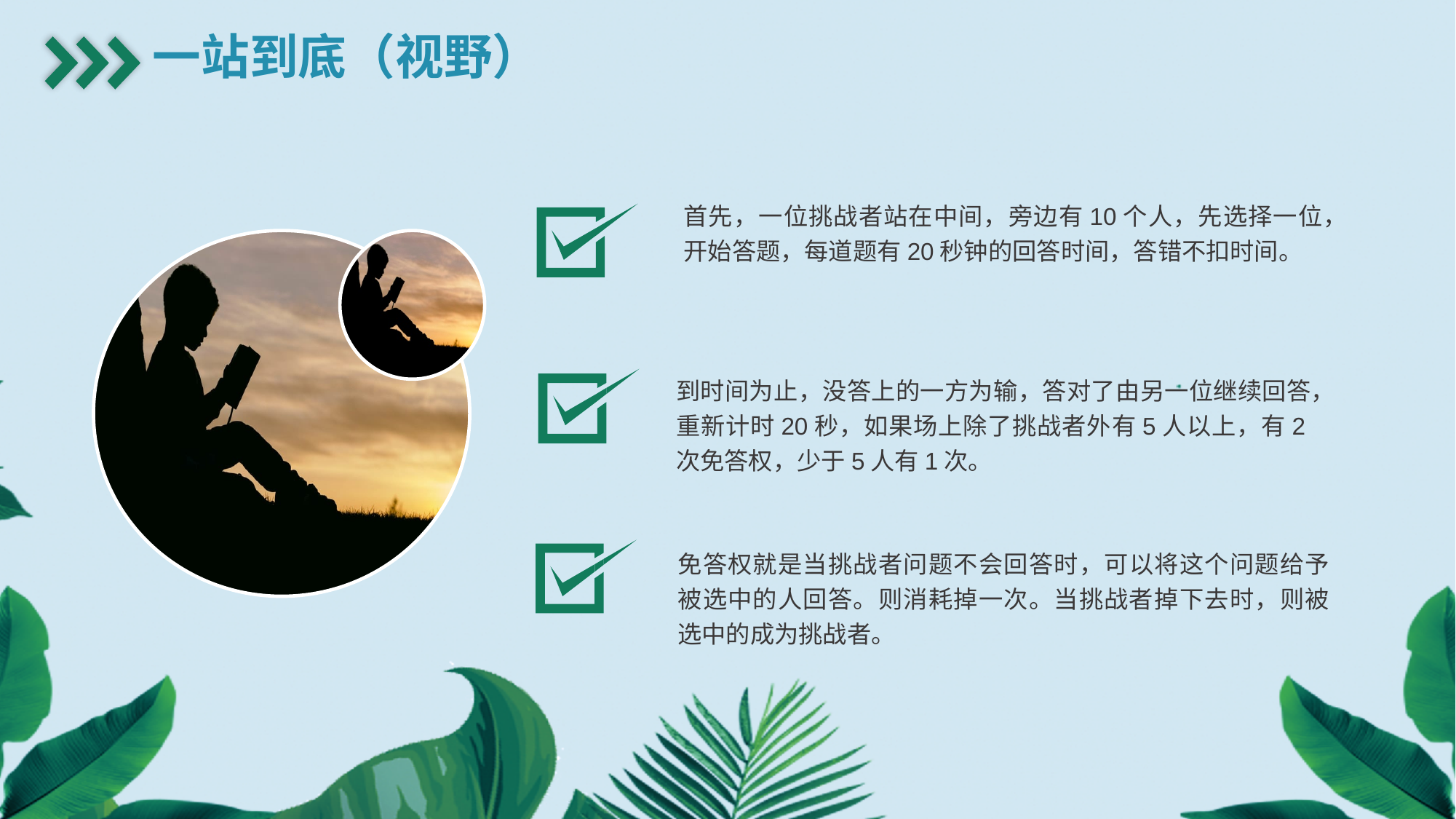

一站到底（视野）

首先，一位挑战者站在中间，旁边有10个人，先选择一位，开始答题，每道题有20秒钟的回答时间，答错不扣时间。

到时间为止，没答上的一方为输，答对了由另一位继续回答，重新计时20秒，如果场上除了挑战者外有5人以上，有2次免答权，少于5人有1次。

免答权就是当挑战者问题不会回答时，可以将这个问题给予被选中的人回答。则消耗掉一次。当挑战者掉下去时，则被选中的成为挑战者。